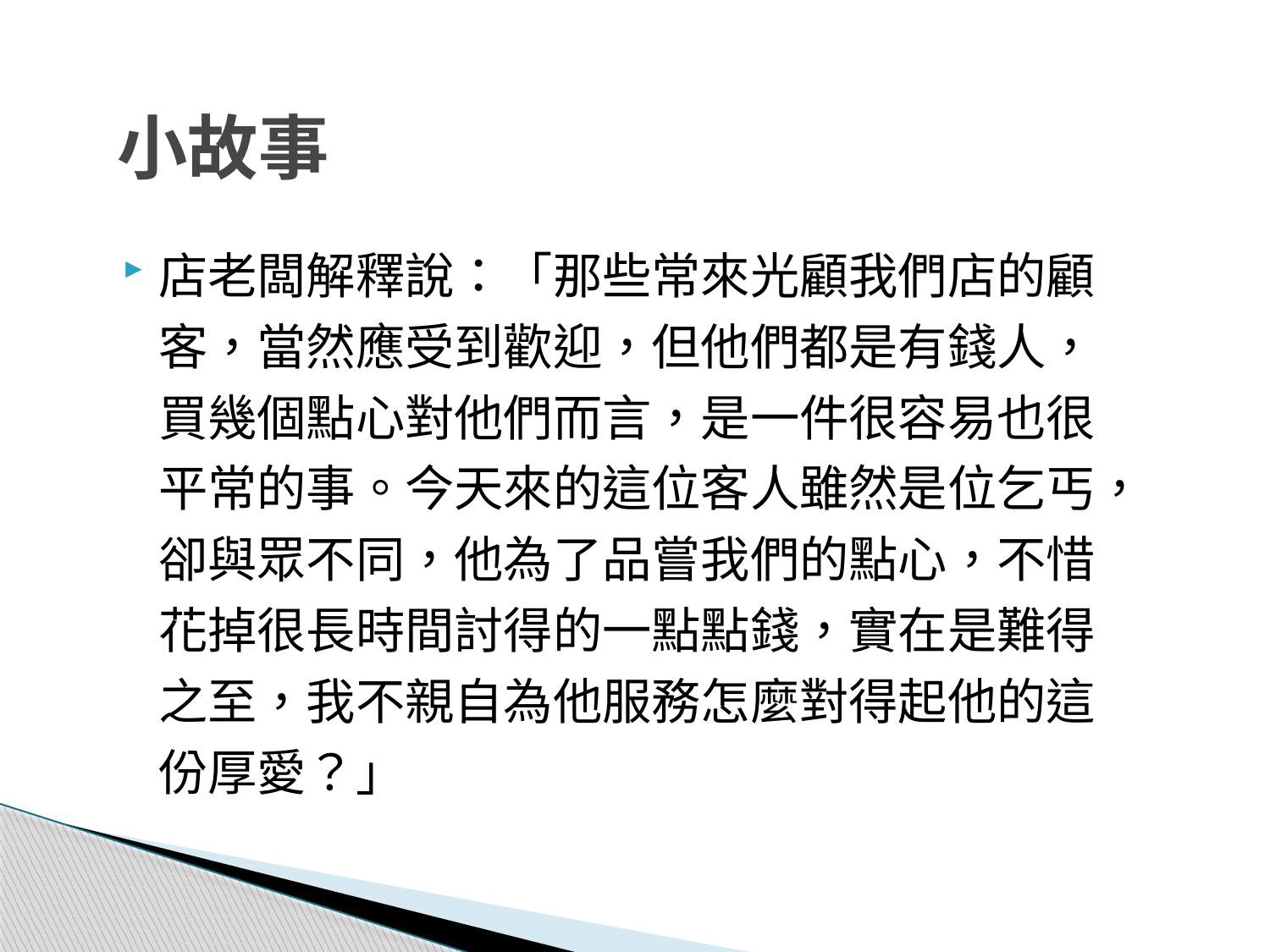

# 小故事
店老闆解釋說：「那些常來光顧我們店的顧客，當然應受到歡迎，但他們都是有錢人，買幾個點心對他們而言，是一件很容易也很平常的事。今天來的這位客人雖然是位乞丐，卻與眾不同，他為了品嘗我們的點心，不惜花掉很長時間討得的一點點錢，實在是難得之至，我不親自為他服務怎麼對得起他的這份厚愛？」